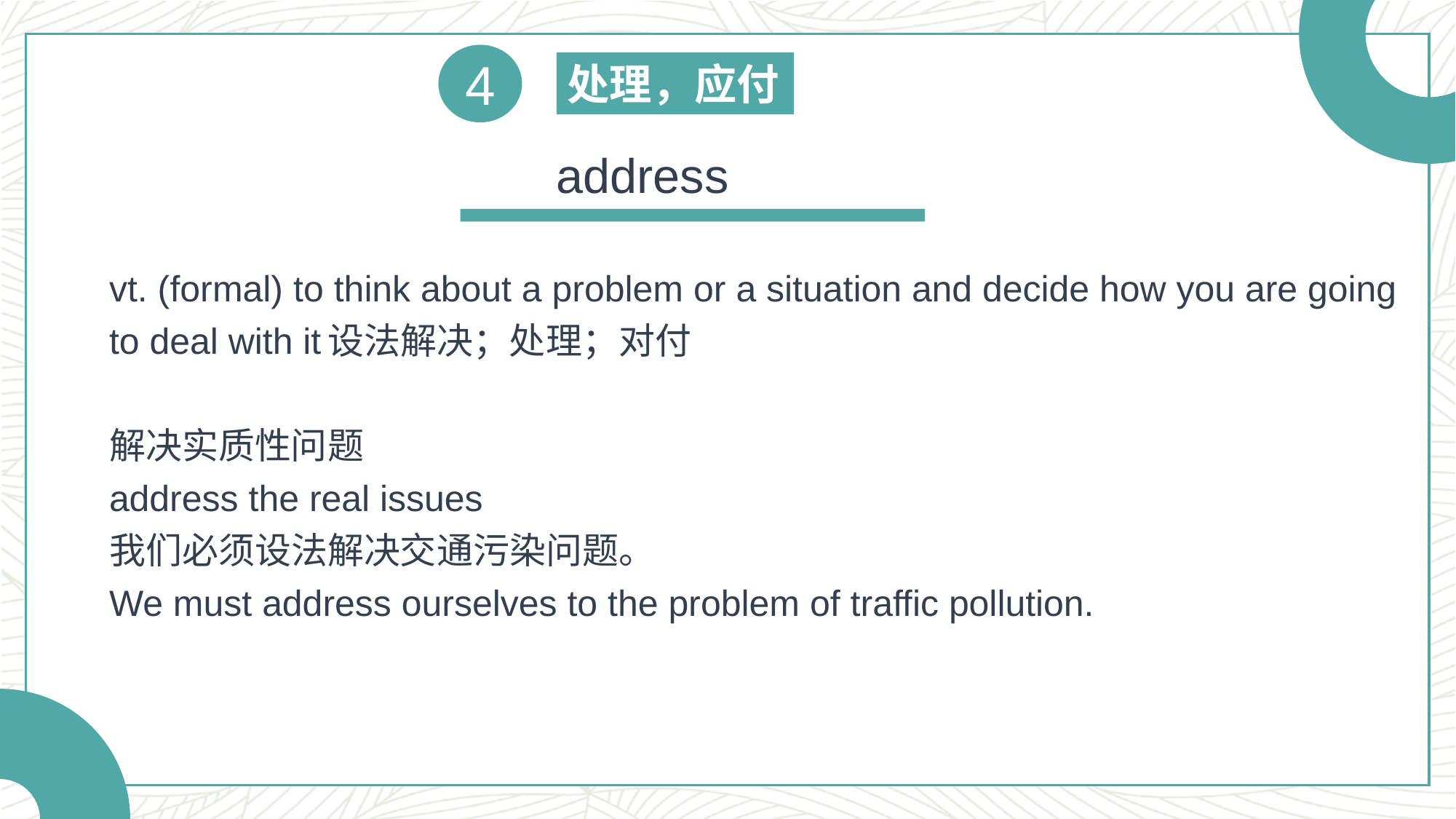

4
处理，应付
address

vt. (formal) to think about a problem or a situation and decide how you are going to deal with it	设法解决；处理；对付

解决实质性问题
address the real issues
我们必须设法解决交通污染问题。
We must address ourselves to the problem of traffic pollution.